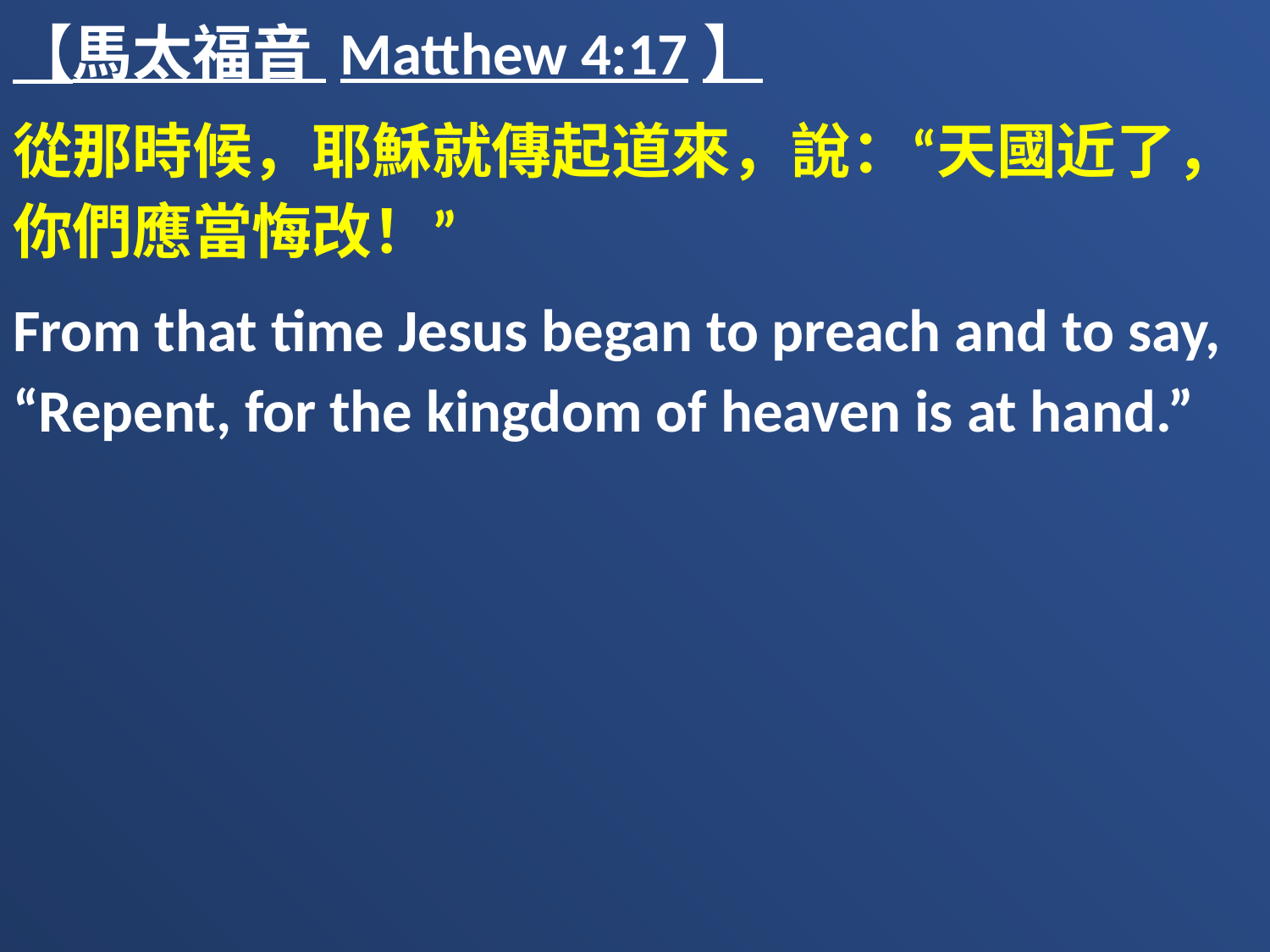

【馬太福音 Matthew 4:17】
從那時候，耶穌就傳起道來，說：“天國近了，你們應當悔改！”
From that time Jesus began to preach and to say, “Repent, for the kingdom of heaven is at hand.”